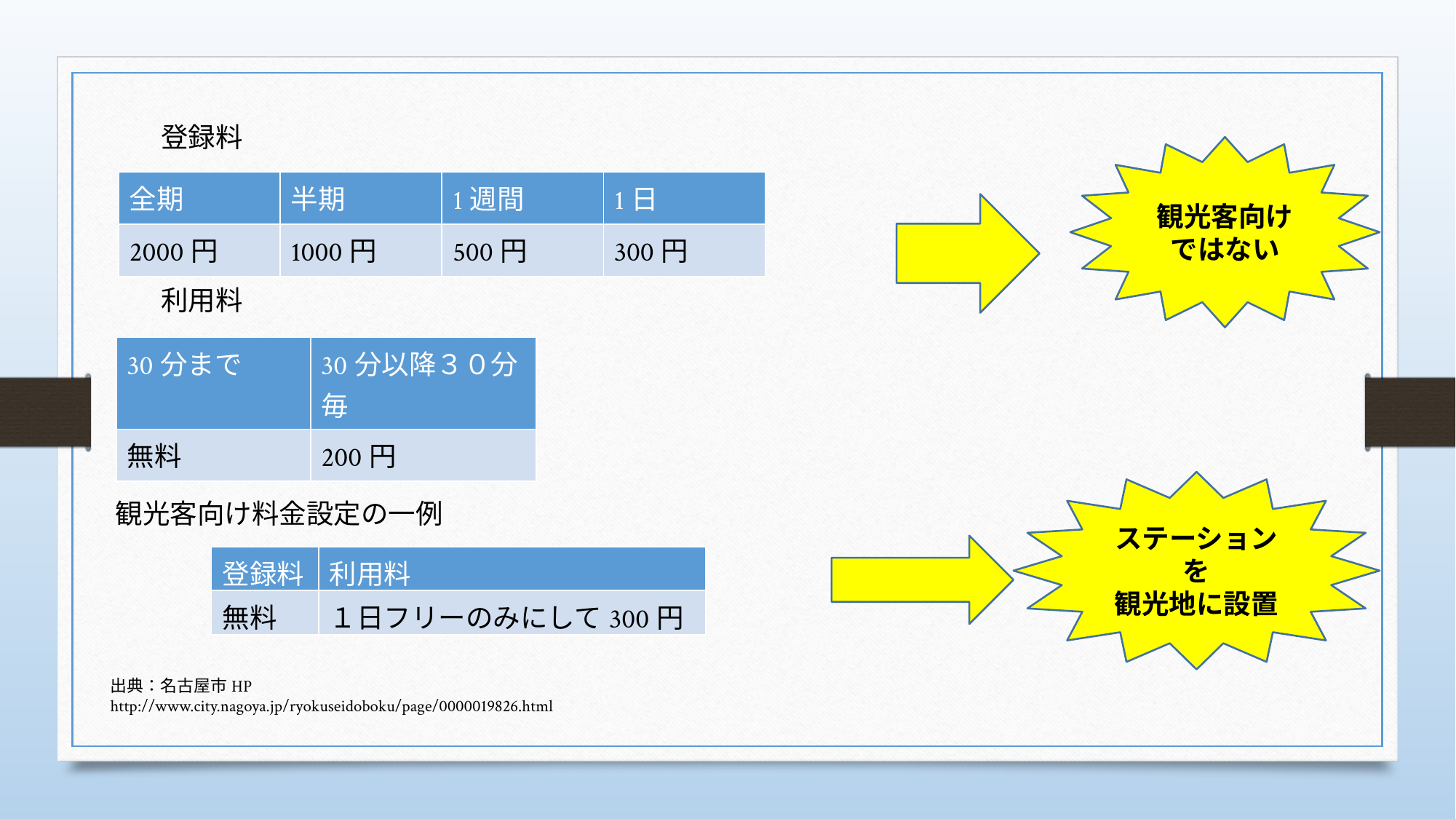

登録料
観光客向けではない
| 全期 | 半期 | 1週間 | 1日 |
| --- | --- | --- | --- |
| 2000円 | 1000円 | 500円 | 300円 |

利用料
| 30分まで | 30分以降３０分毎 |
| --- | --- |
| 無料 | 200円 |
ステーションを
観光地に設置
観光客向け料金設定の一例

| 登録料 | 利用料 |
| --- | --- |
| 無料 | １日フリーのみにして300円 |
出典：名古屋市HP
http://www.city.nagoya.jp/ryokuseidoboku/page/0000019826.html